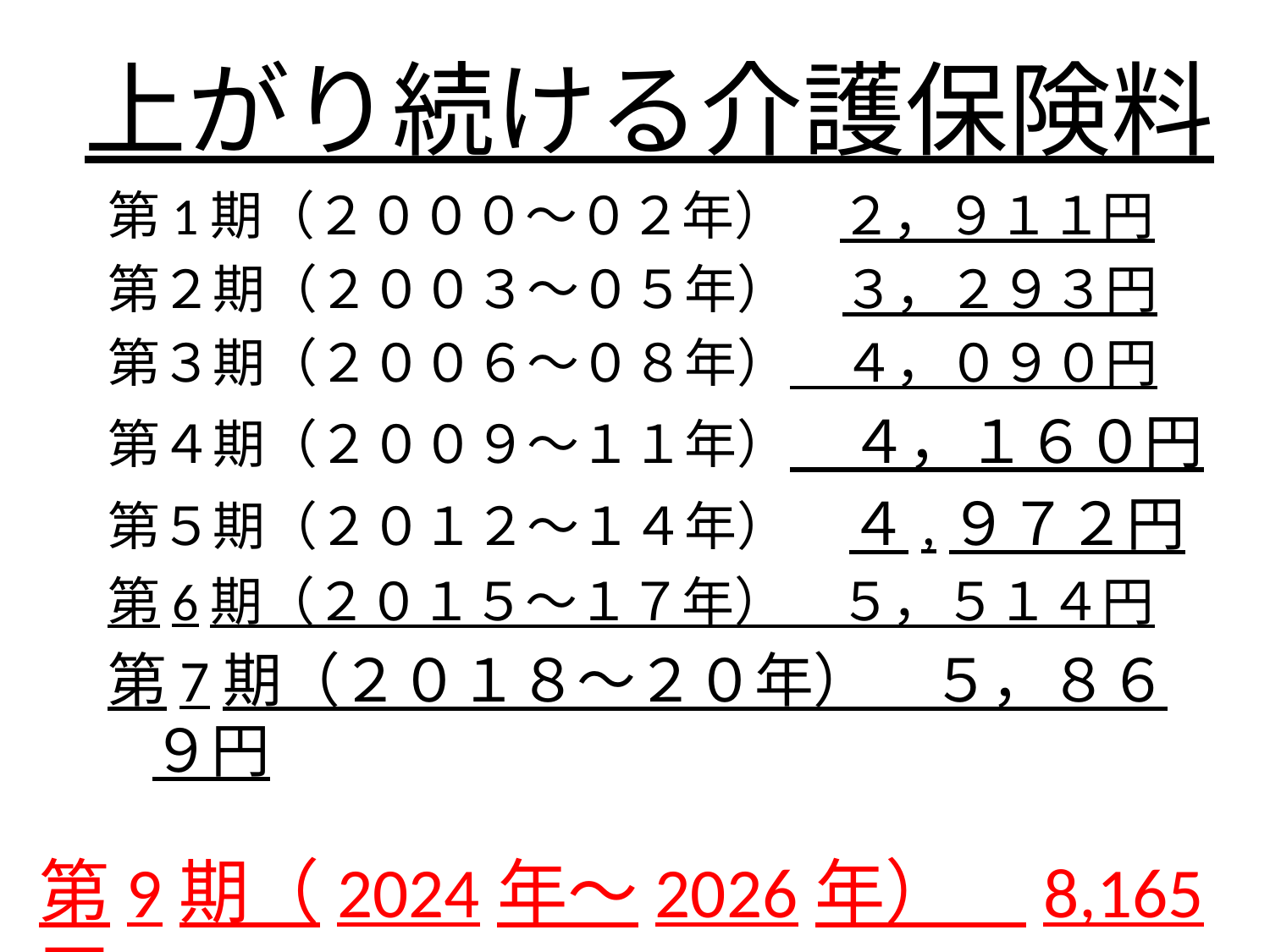

# 上がり続ける介護保険料
第1期（２０００～０２年）　２，９１１円
第２期（２００３～０５年）　３，２９３円
第３期（２００６～０８年）　４，０９０円
第４期（２００９～１１年）　４，１６０円
第５期（２０１２～１４年）　４,９７２円
第6期（２０１５～１７年）　５，５１４円
第7期（２０１８～２０年）　５，８６９円

第9期（2024年～2026年）　8,165円